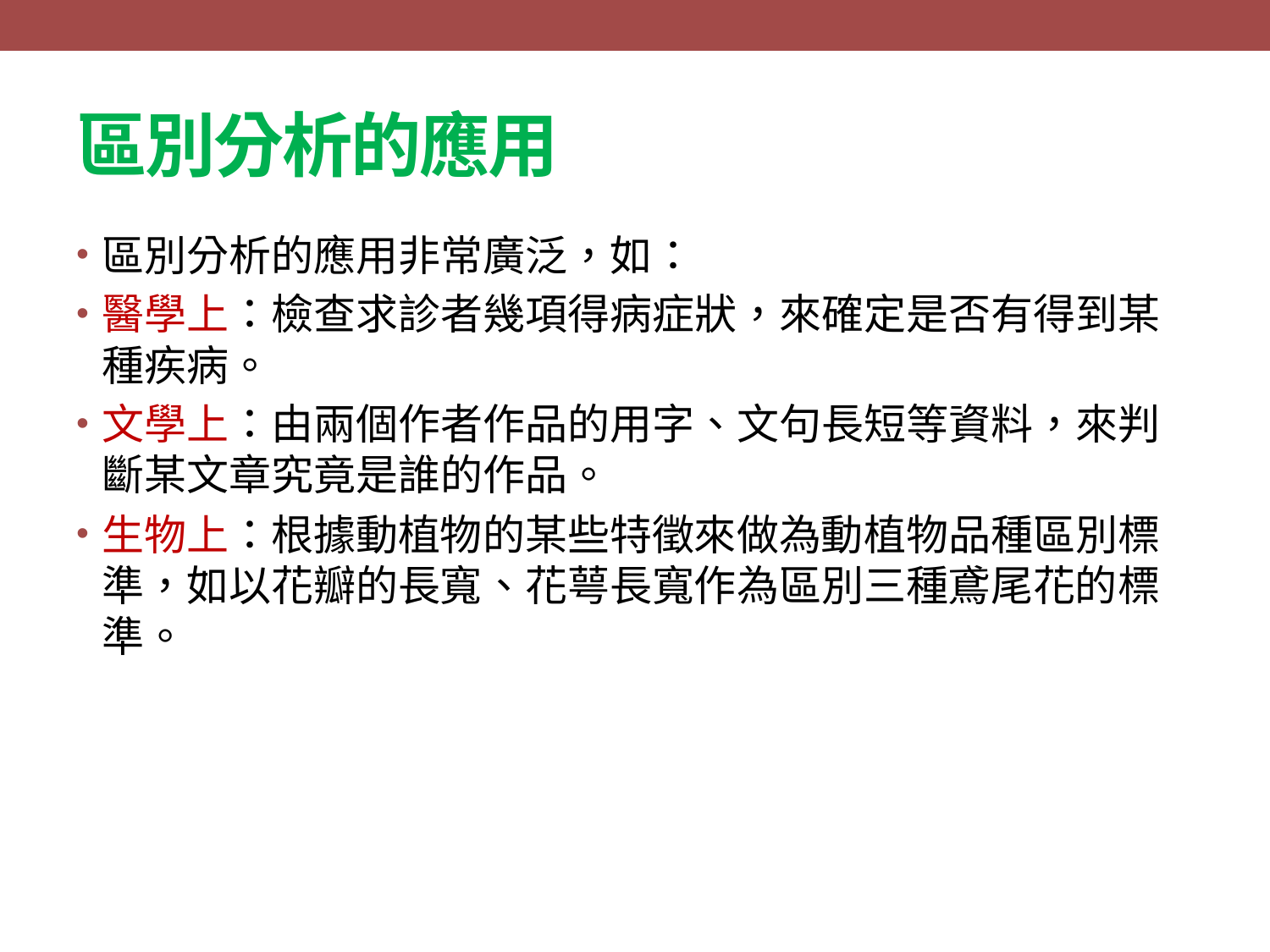

# 區別分析的應用
區別分析的應用非常廣泛，如：
醫學上：檢查求診者幾項得病症狀，來確定是否有得到某種疾病。
文學上：由兩個作者作品的用字、文句長短等資料，來判斷某文章究竟是誰的作品。
生物上：根據動植物的某些特徵來做為動植物品種區別標準，如以花瓣的長寬、花萼長寬作為區別三種鳶尾花的標準。